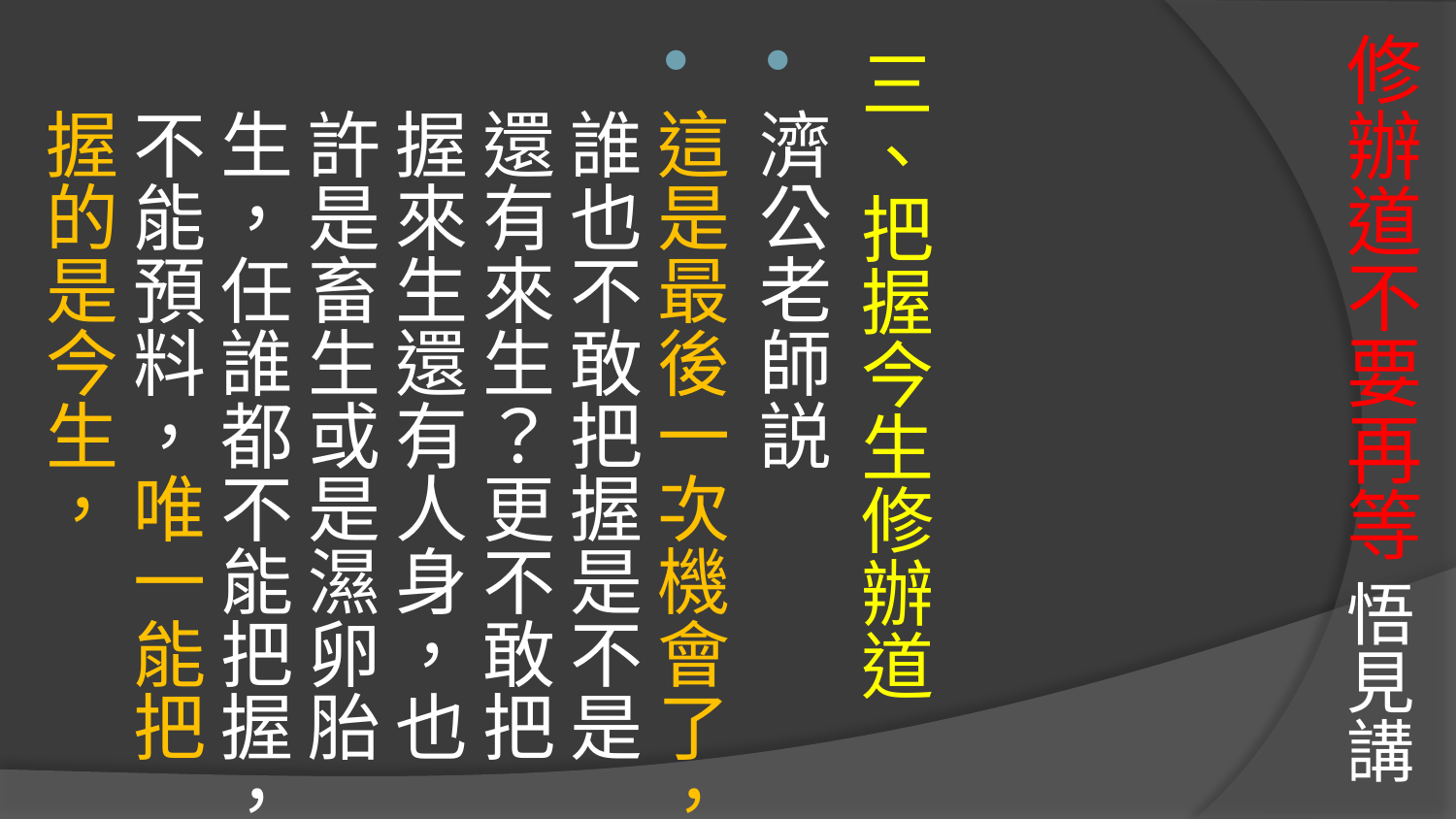

# 修辦道不要再等 悟見講
三、把握今生修辦道
濟公老師説
這是最後一次機會了，誰也不敢把握是不是還有來生？更不敢把握來生還有人身，也許是畜生或是濕卵胎生，任誰都不能把握，不能預料，唯一能把握的是今生，